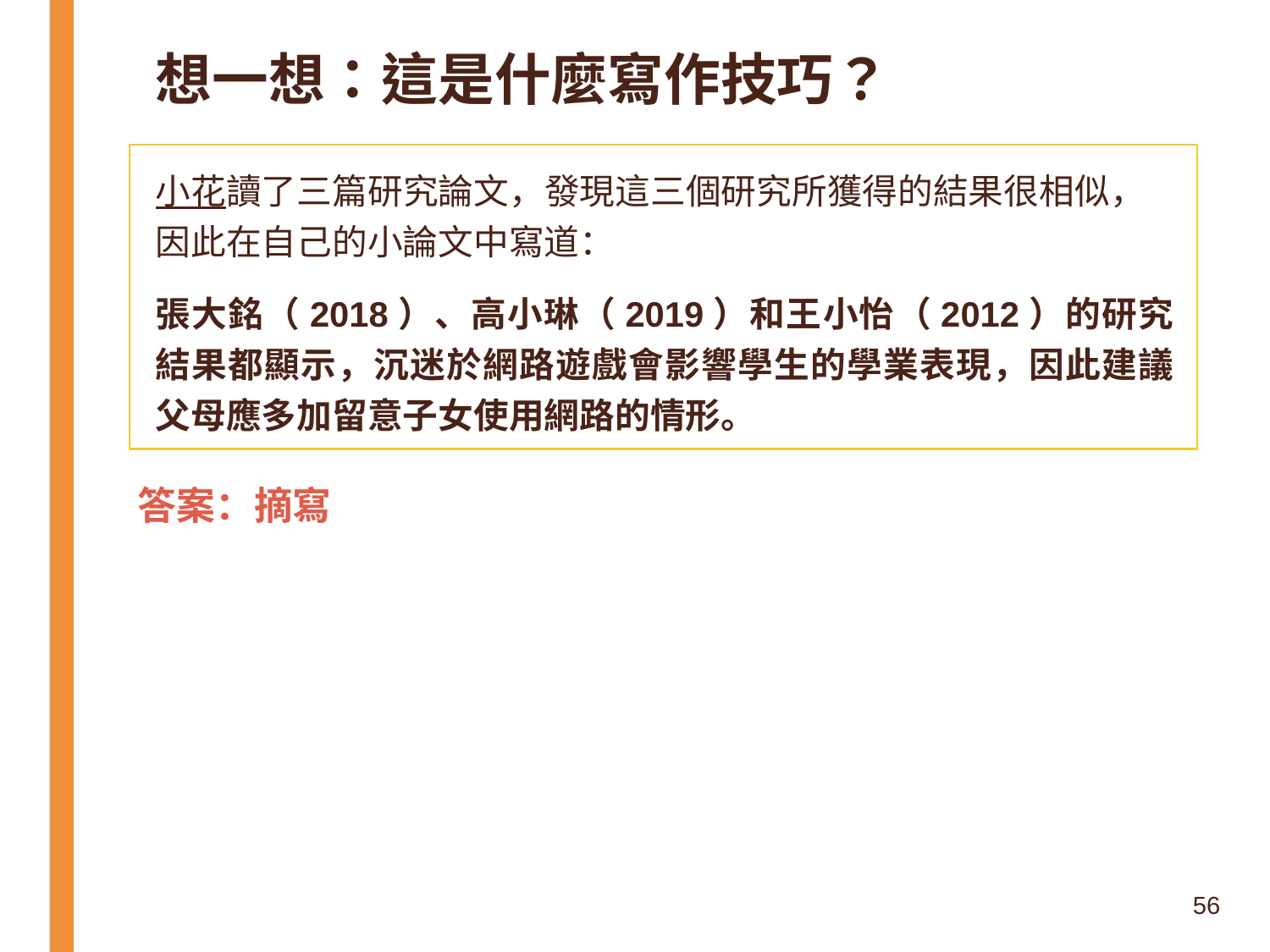

# 想一想：這是什麼寫作技巧？

小花讀了三篇研究論文，發現這三個研究所獲得的結果很相似，因此在自己的小論文中寫道：
張大銘（2018）、高小琳（2019）和王小怡（2012）的研究結果都顯示，沉迷於網路遊戲會影響學生的學業表現，因此建議父母應多加留意子女使用網路的情形。
答案：摘寫
56